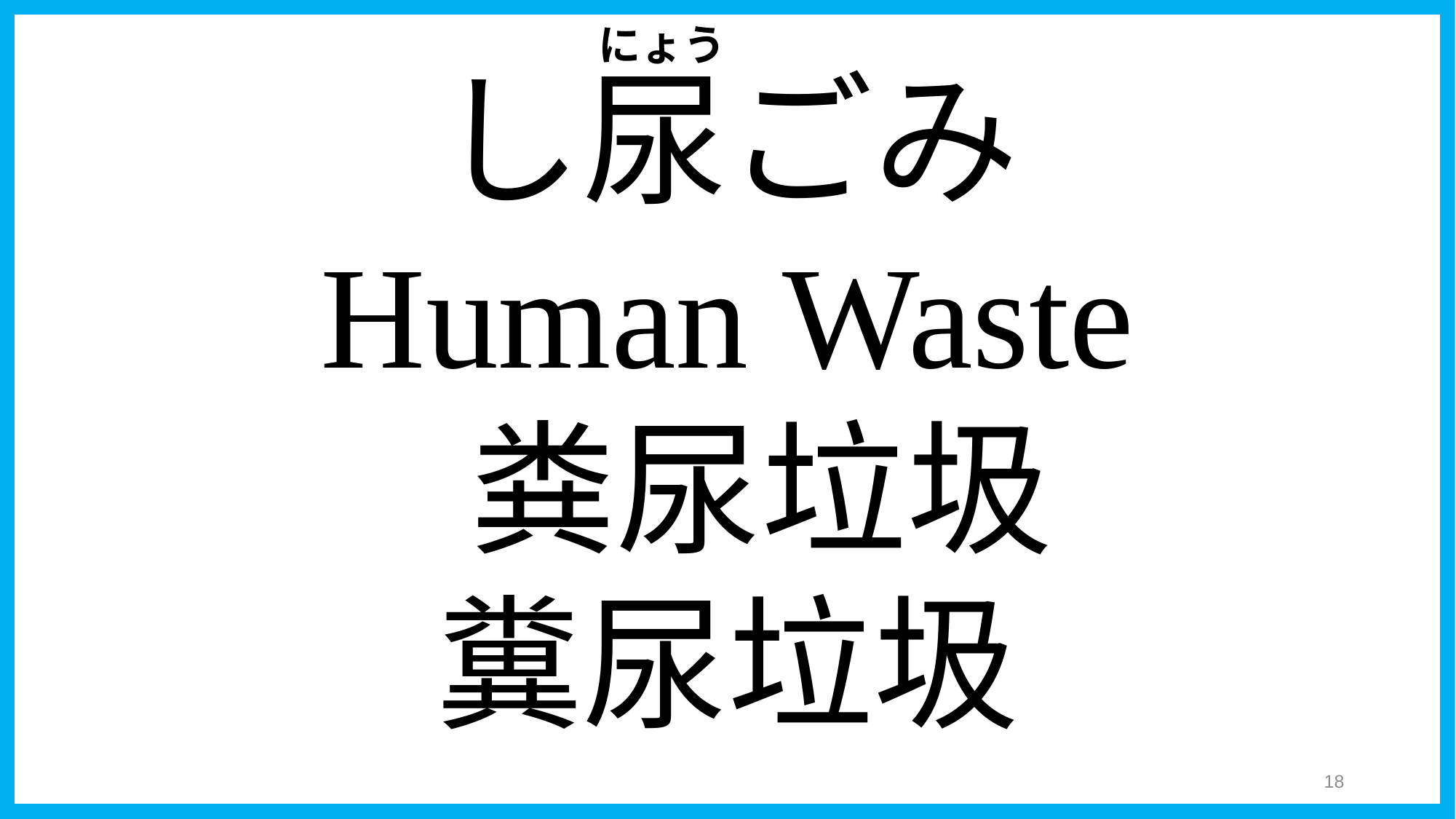

にょう
し尿ごみ
Human Waste
 粪尿垃圾
糞尿垃圾

18